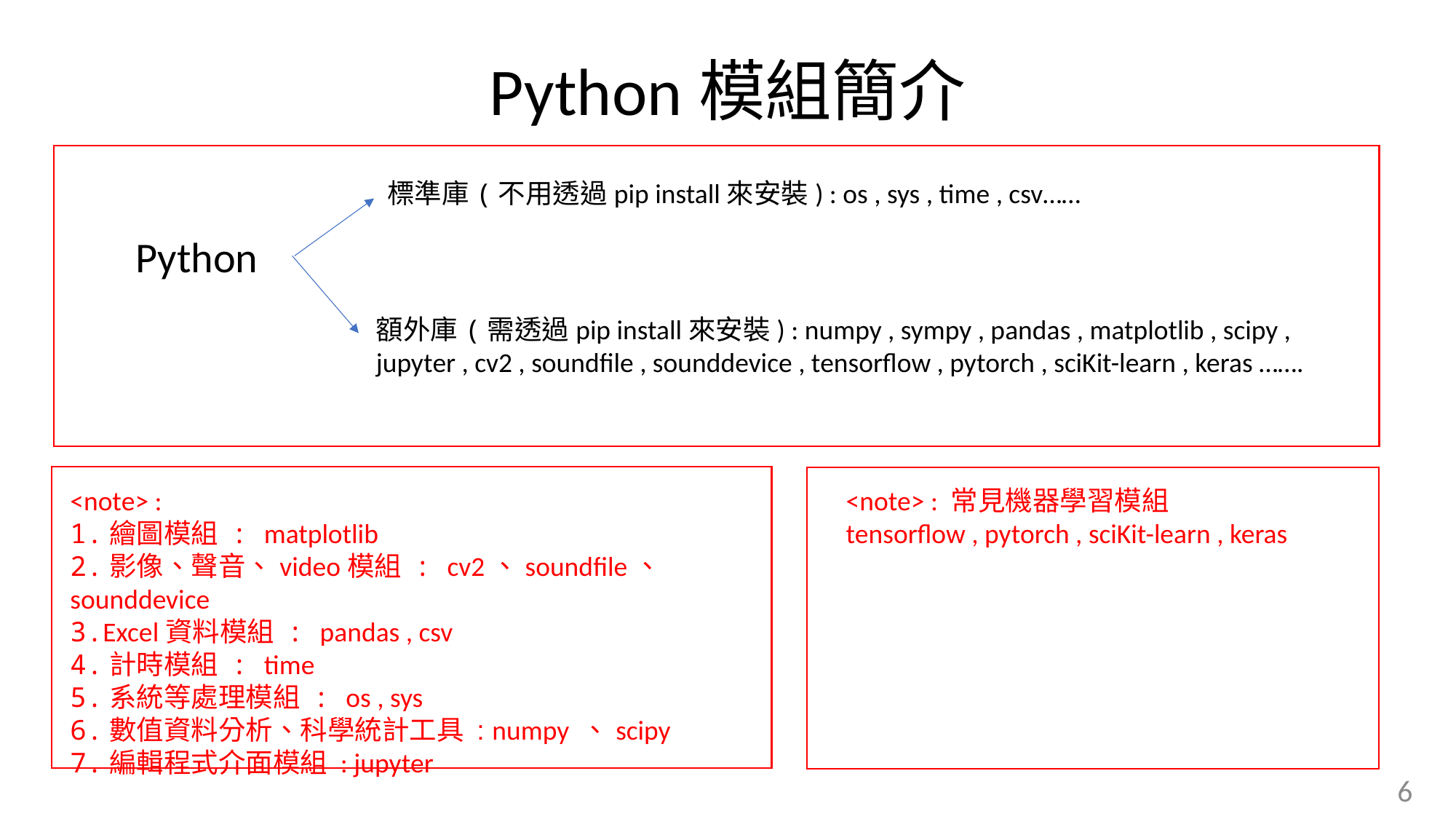

# Python模組簡介

標準庫(不用透過pip install來安裝) : os , sys , time , csv……
Python
額外庫(需透過pip install來安裝) : numpy , sympy , pandas , matplotlib , scipy , jupyter , cv2 , soundfile , sounddevice , tensorflow , pytorch , sciKit-learn , keras …….

<note> :
1.繪圖模組 : matplotlib
2.影像、聲音、video模組 : cv2、soundfile、 sounddevice
3.Excel資料模組 : pandas , csv
4.計時模組 : time
5.系統等處理模組 : os , sys
6.數值資料分析、科學統計工具 : numpy 、scipy
7.編輯程式介面模組 : jupyter
<note> : 常見機器學習模組
tensorflow , pytorch , sciKit-learn , keras
6